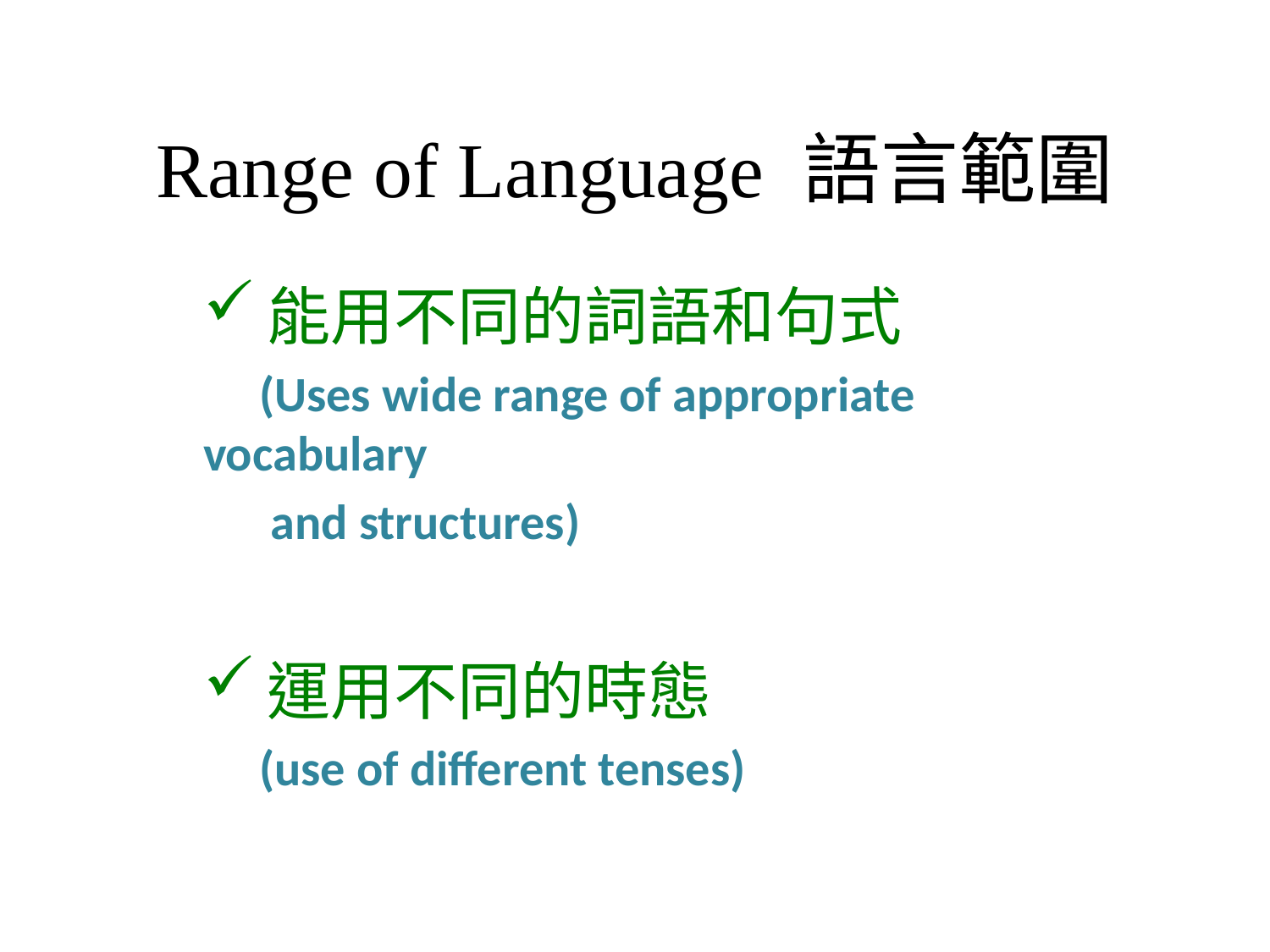

# Range of Language 語言範圍
能用不同的詞語和句式
     (Uses wide range of appropriate vocabulary
      and structures)

運用不同的時態
     (use of different tenses)